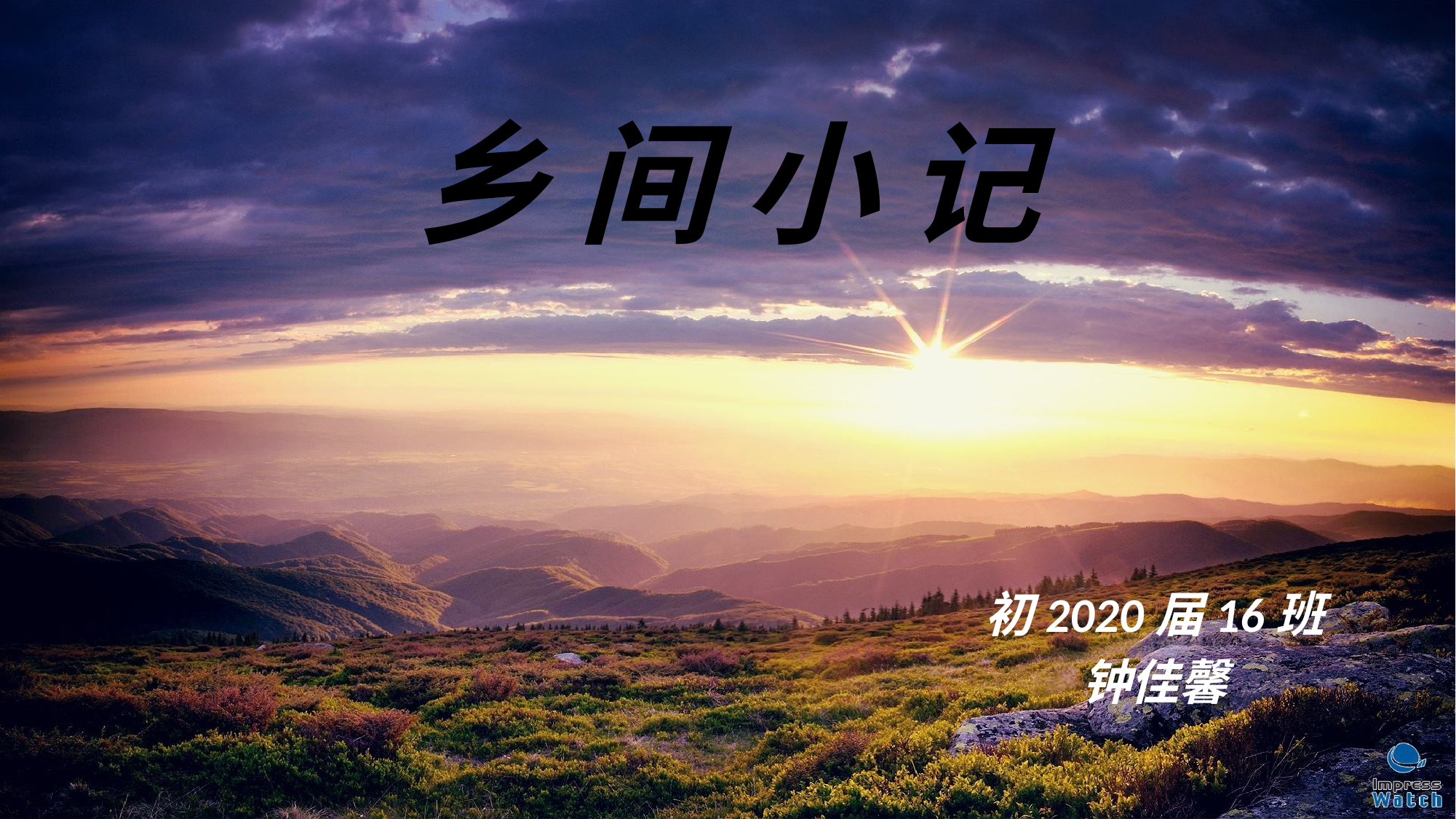

# 乡 间 小 记
初2020届16班
钟佳馨